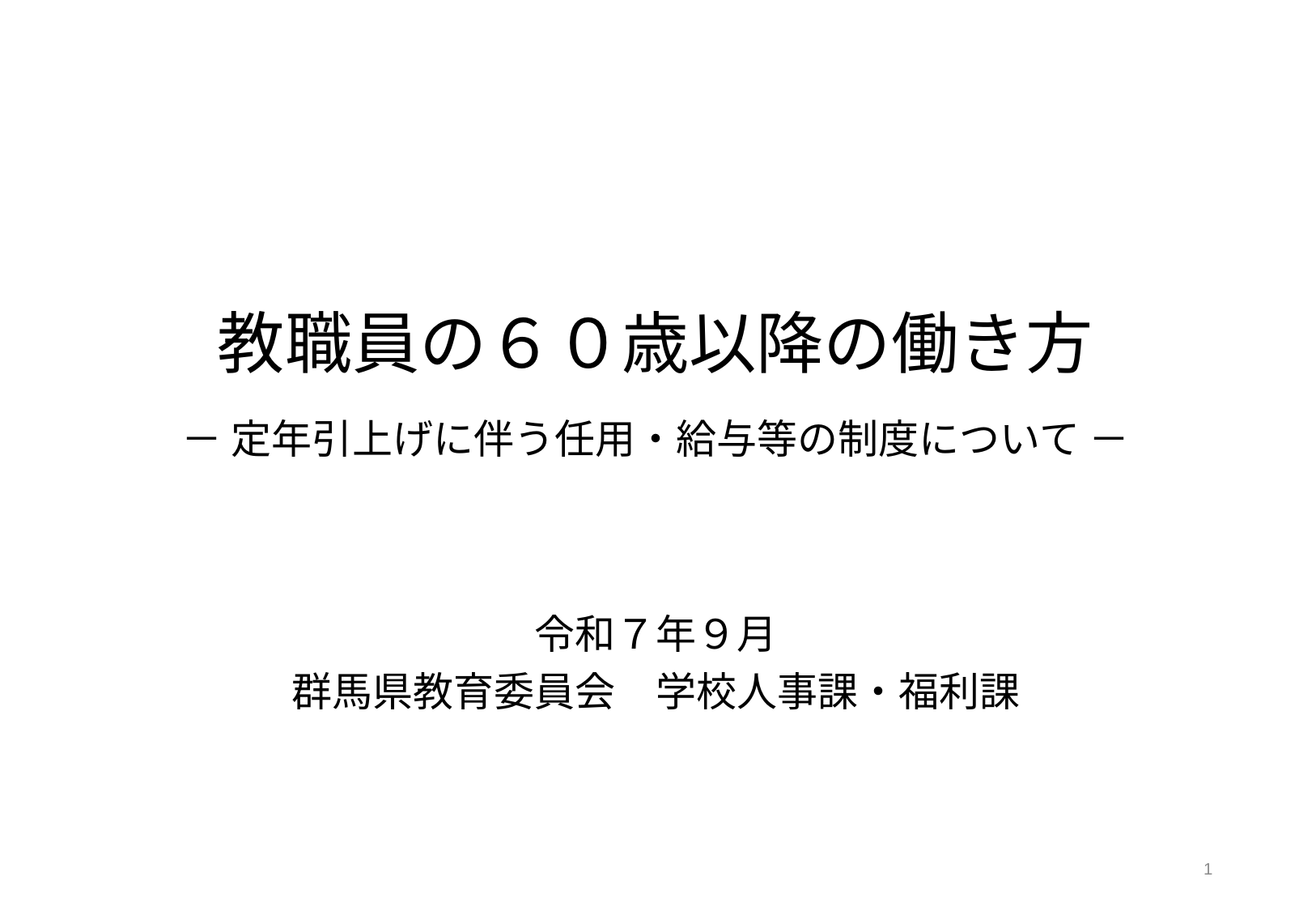

# 教職員の６０歳以降の働き方 － 定年引上げに伴う任用・給与等の制度について －
令和７年９月
群馬県教育委員会　学校人事課・福利課
1